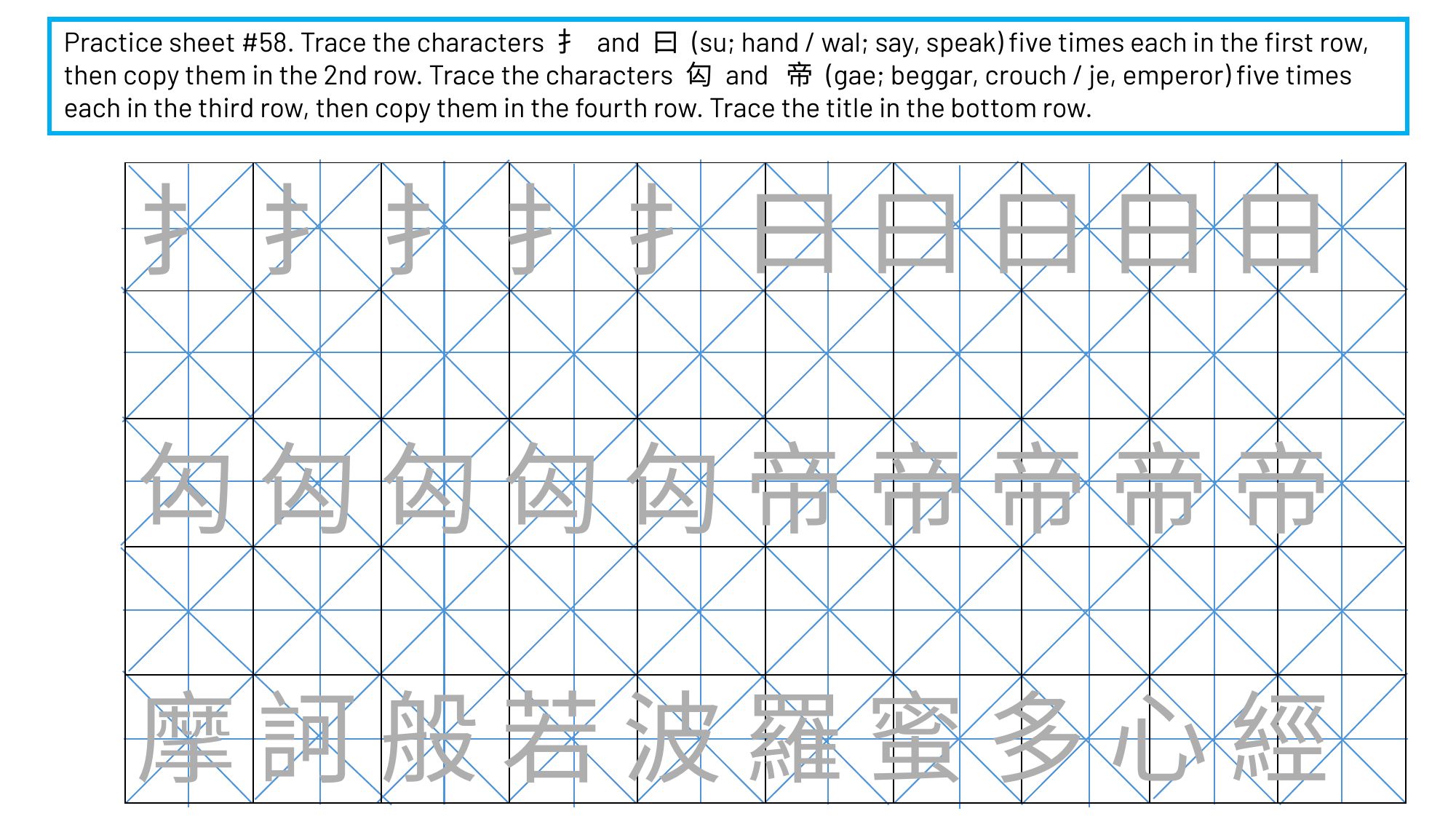

Practice sheet #58. Trace the characters 扌 and 曰 (su; hand / wal; say, speak) five times each in the first row, then copy them in the 2nd row. Trace the characters 匃 and  帝 (gae; beggar, crouch / je, emperor) five times each in the third row, then copy them in the fourth row. Trace the title in the bottom row.
|  |  |  |  |  |  |  |  |  |  |
| --- | --- | --- | --- | --- | --- | --- | --- | --- | --- |
|  |  |  |  |  |  |  |  |  |  |
|  |  |  |  |  |  |  |  |  |  |
|  |  |  |  |  |  |  |  |  |  |
|  |  |  |  |  |  |  |  |  |  |
扌 扌 扌 扌 扌 曰 曰 曰 曰 曰

匃 匃 匃 匃 匃 帝 帝 帝 帝 帝
摩 訶 般 若 波 羅 蜜 多 心 經